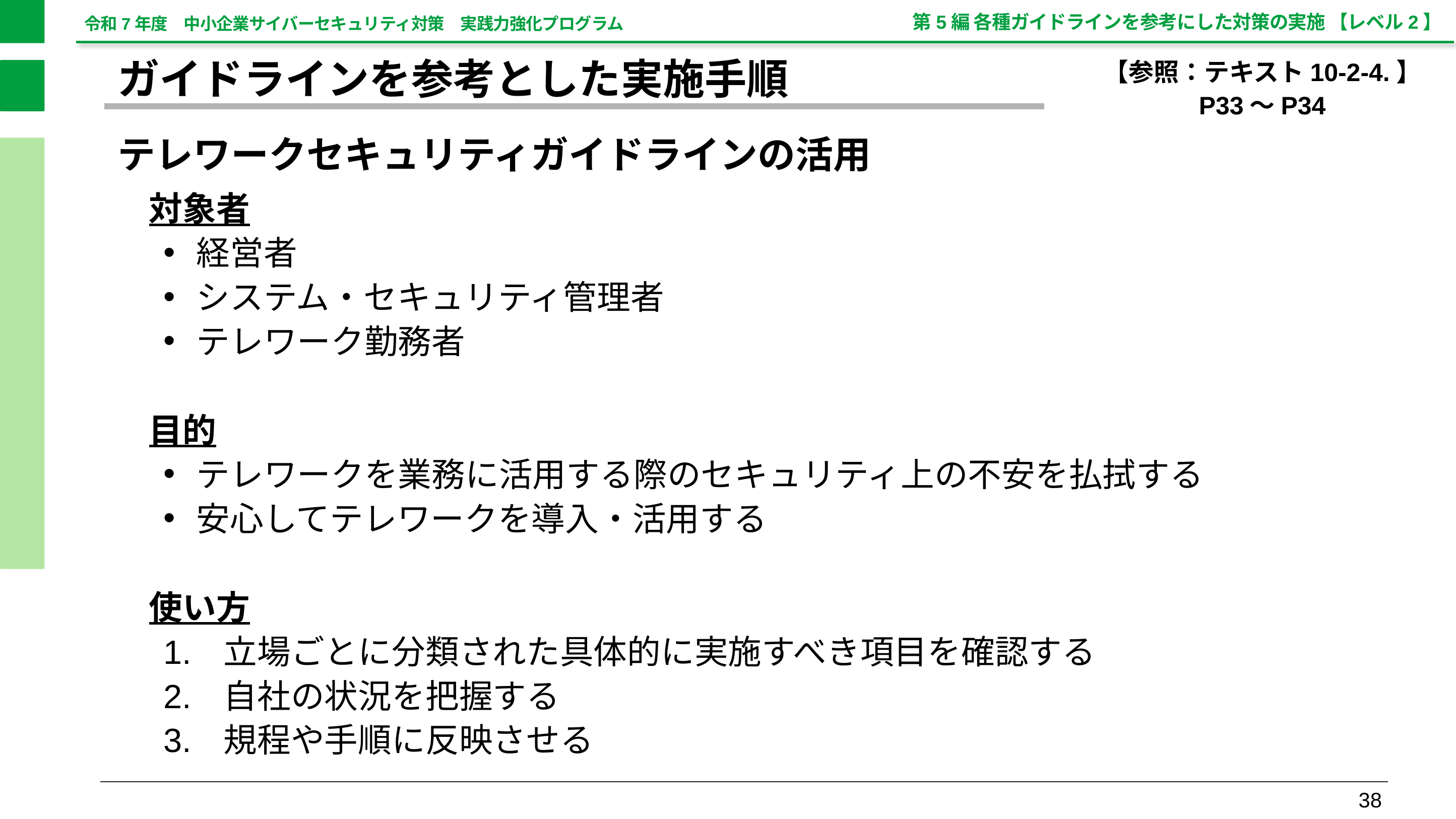

第5編 各種ガイドラインを参考にした対策の実施 【レベル2】
【参照：テキスト10-2-4.】
P33～P34
ガイドラインを参考とした実施手順
テレワークセキュリティガイドラインの活用
対象者
経営者
システム・セキュリティ管理者
テレワーク勤務者

目的
テレワークを業務に活用する際のセキュリティ上の不安を払拭する
安心してテレワークを導入・活用する

使い方
立場ごとに分類された具体的に実施すべき項目を確認する
自社の状況を把握する
規程や手順に反映させる